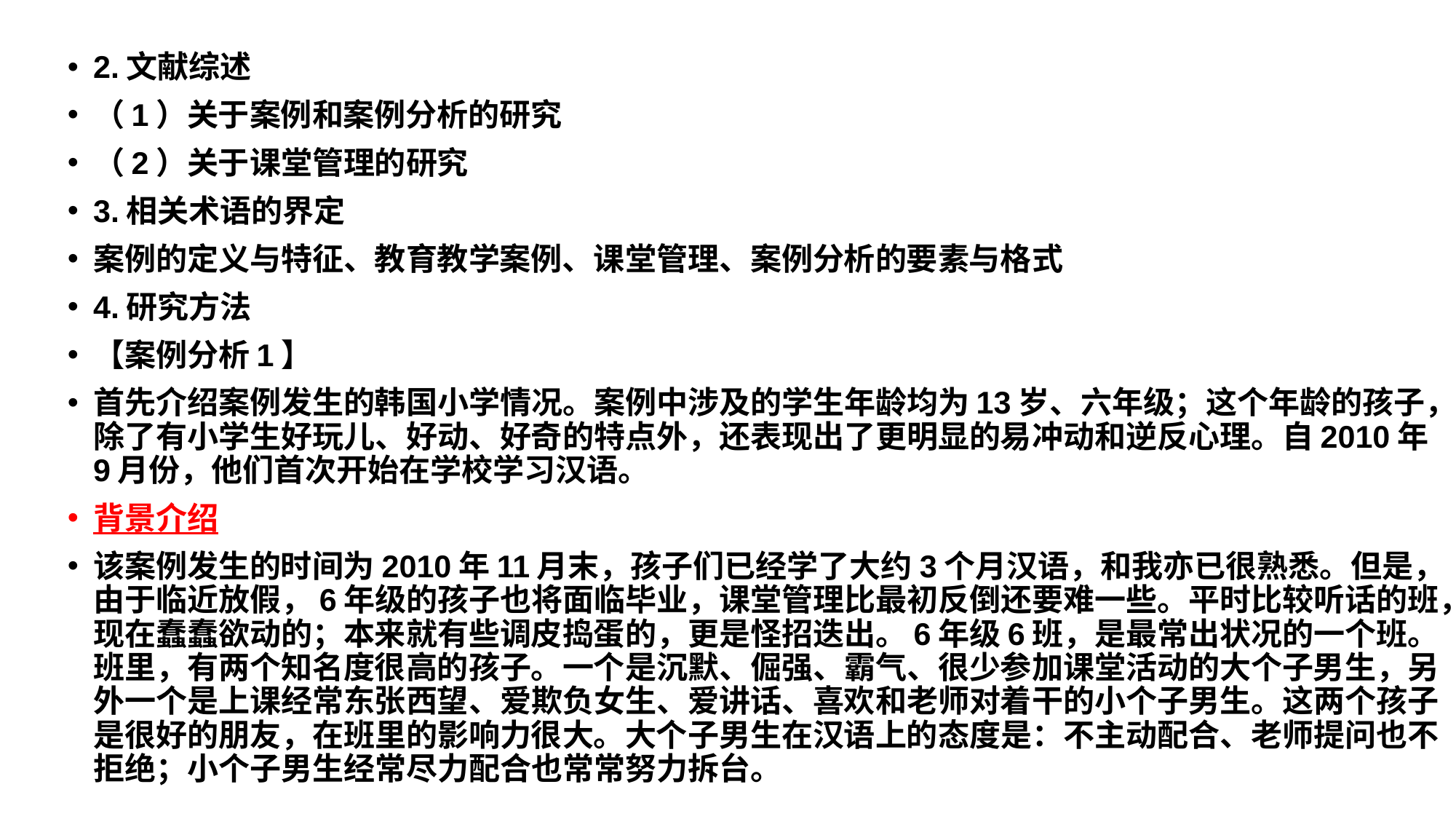

2.文献综述
（1）关于案例和案例分析的研究
（2）关于课堂管理的研究
3.相关术语的界定
案例的定义与特征、教育教学案例、课堂管理、案例分析的要素与格式
4.研究方法
【案例分析1】
首先介绍案例发生的韩国小学情况。案例中涉及的学生年龄均为13岁、六年级；这个年龄的孩子，除了有小学生好玩儿、好动、好奇的特点外，还表现出了更明显的易冲动和逆反心理。自2010年9月份，他们首次开始在学校学习汉语。
背景介绍
该案例发生的时间为2010年11月末，孩子们已经学了大约3个月汉语，和我亦已很熟悉。但是，由于临近放假，6年级的孩子也将面临毕业，课堂管理比最初反倒还要难一些。平时比较听话的班，现在蠢蠢欲动的；本来就有些调皮捣蛋的，更是怪招迭出。6年级6班，是最常出状况的一个班。班里，有两个知名度很高的孩子。一个是沉默、倔强、霸气、很少参加课堂活动的大个子男生，另外一个是上课经常东张西望、爱欺负女生、爱讲话、喜欢和老师对着干的小个子男生。这两个孩子是很好的朋友，在班里的影响力很大。大个子男生在汉语上的态度是：不主动配合、老师提问也不拒绝；小个子男生经常尽力配合也常常努力拆台。